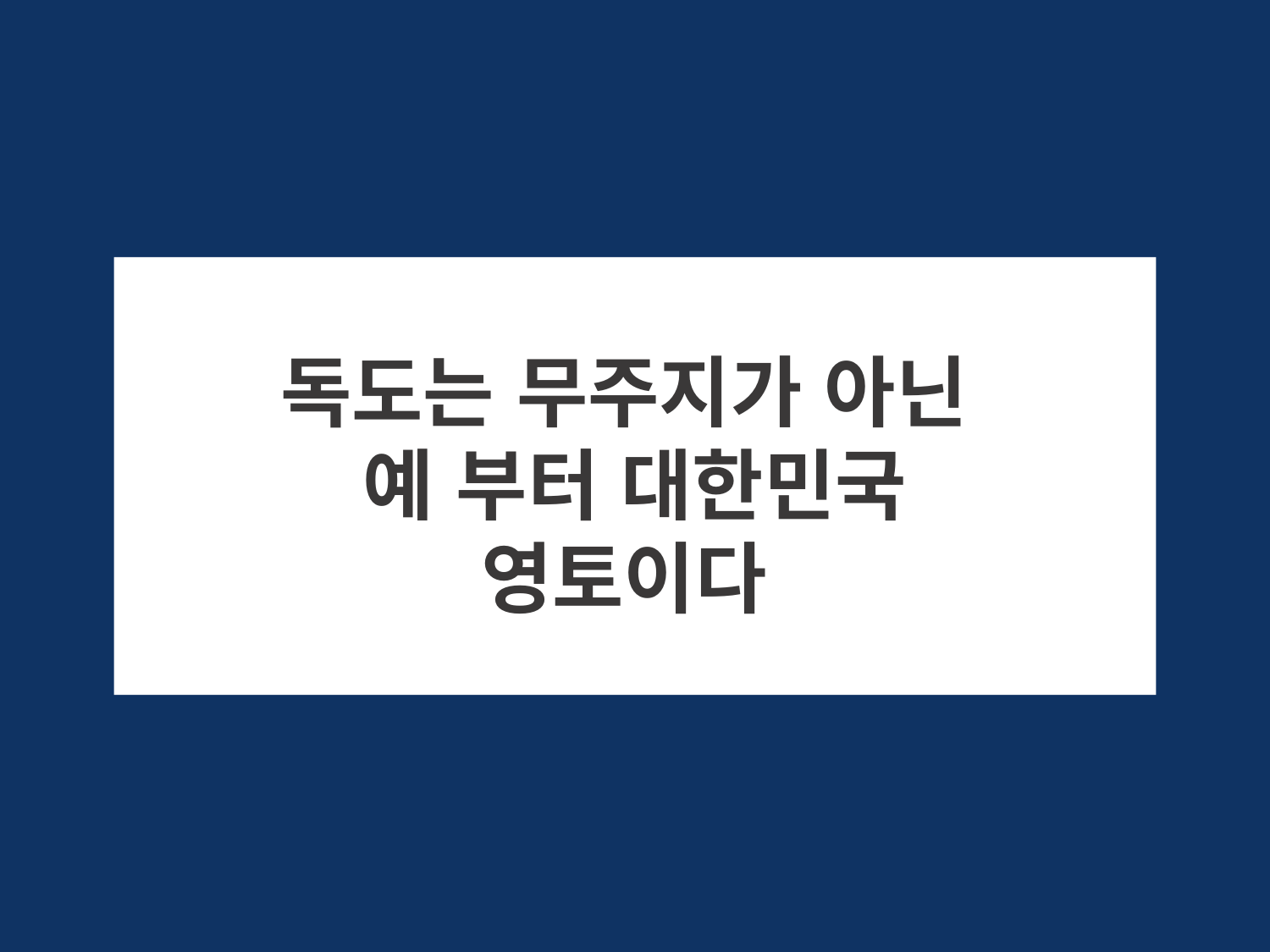

독도는 무주지가 아닌
예 부터 대한민국 영토이다